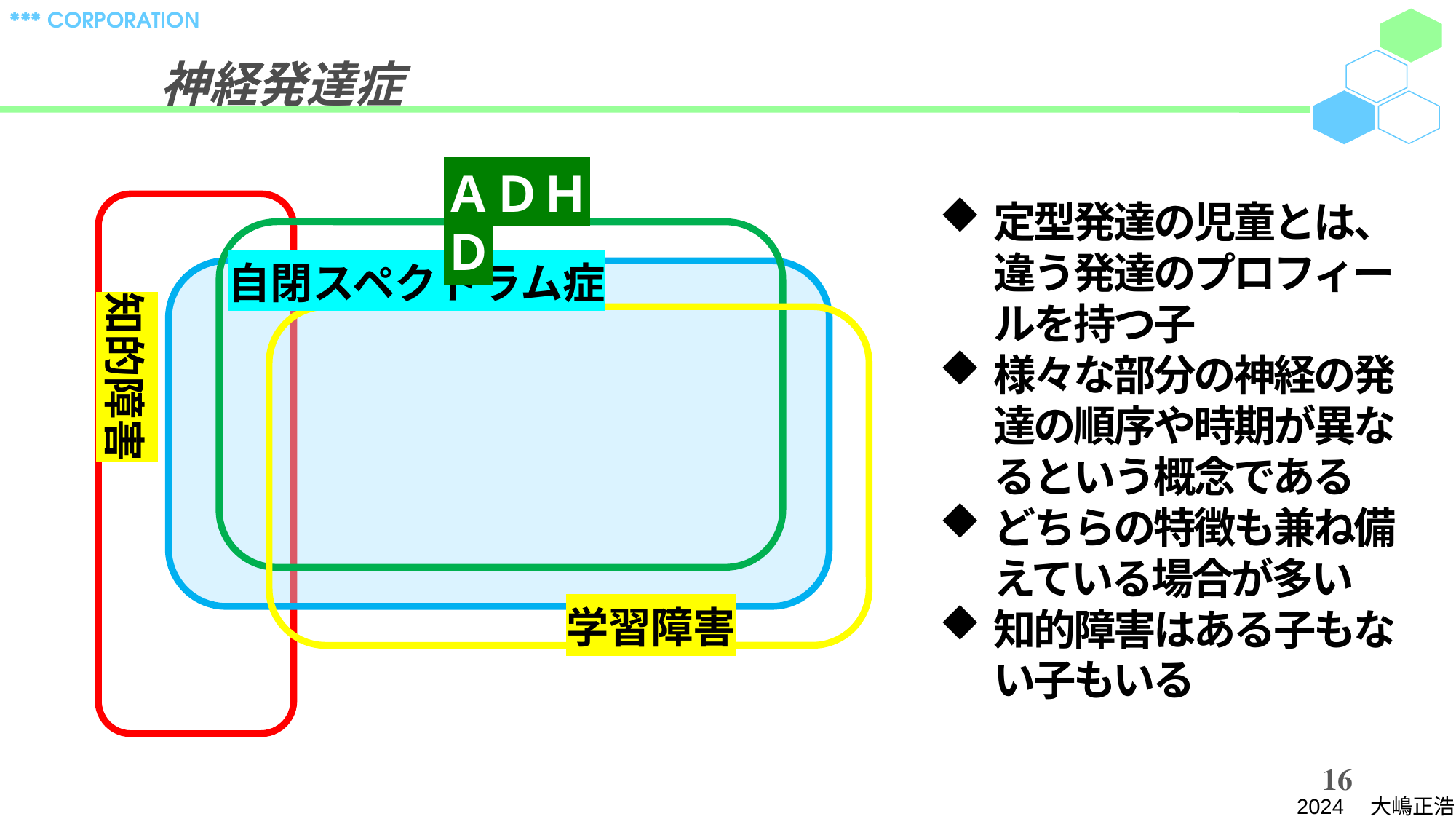

# 神経発達症
ＡＤＨＤ
定型発達の児童とは、違う発達のプロフィールを持つ子
様々な部分の神経の発達の順序や時期が異なるという概念である
どちらの特徴も兼ね備えている場合が多い
知的障害はある子もない子もいる

自閉スペクトラム症

知的障害

学習障害
16
2024　大嶋正浩